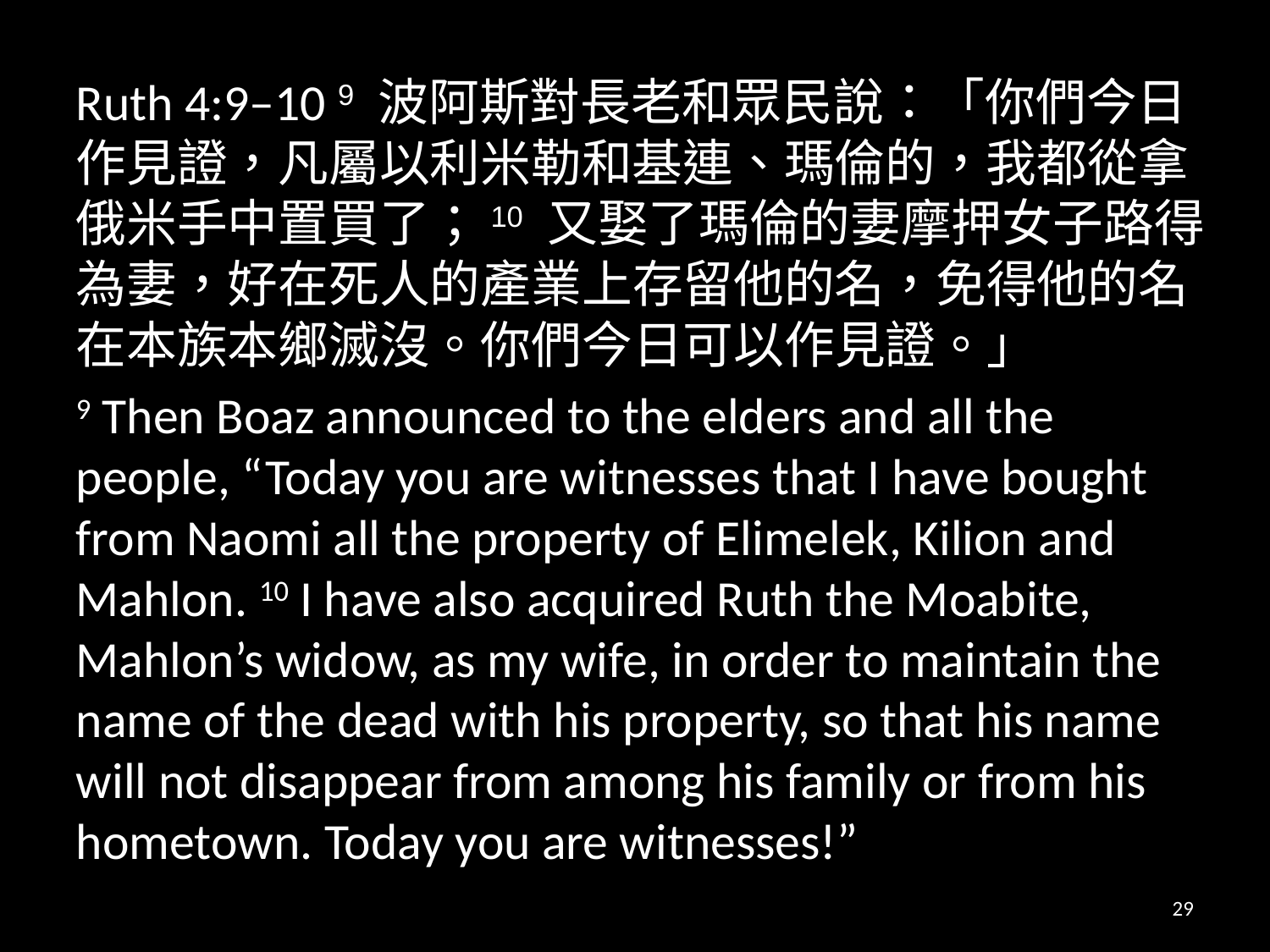

Ruth 4:9–10 9 波阿斯對長老和眾民說：「你們今日作見證，凡屬以利米勒和基連、瑪倫的，我都從拿俄米手中置買了；10 又娶了瑪倫的妻摩押女子路得為妻，好在死人的產業上存留他的名，免得他的名在本族本鄉滅沒。你們今日可以作見證。」
9 Then Boaz announced to the elders and all the people, “Today you are witnesses that I have bought from Naomi all the property of Elimelek, Kilion and Mahlon. 10 I have also acquired Ruth the Moabite, Mahlon’s widow, as my wife, in order to maintain the name of the dead with his property, so that his name will not disappear from among his family or from his hometown. Today you are witnesses!”
29